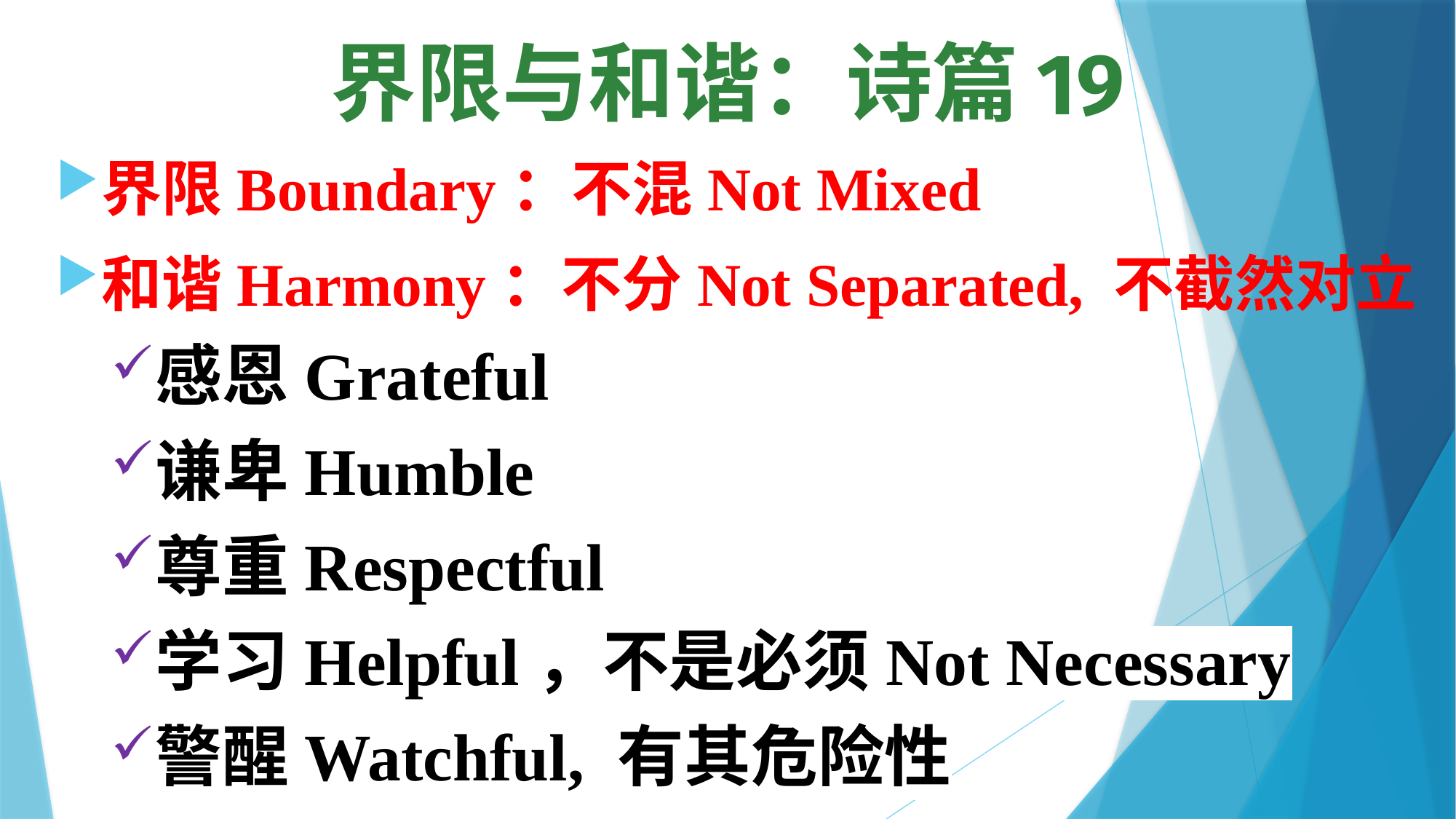

# 界限与和谐：诗篇19
界限Boundary：不混Not Mixed
和谐Harmony：不分Not Separated, 不截然对立
感恩Grateful
谦卑Humble
尊重Respectful
学习Helpful，不是必须Not Necessary
警醒Watchful, 有其危险性